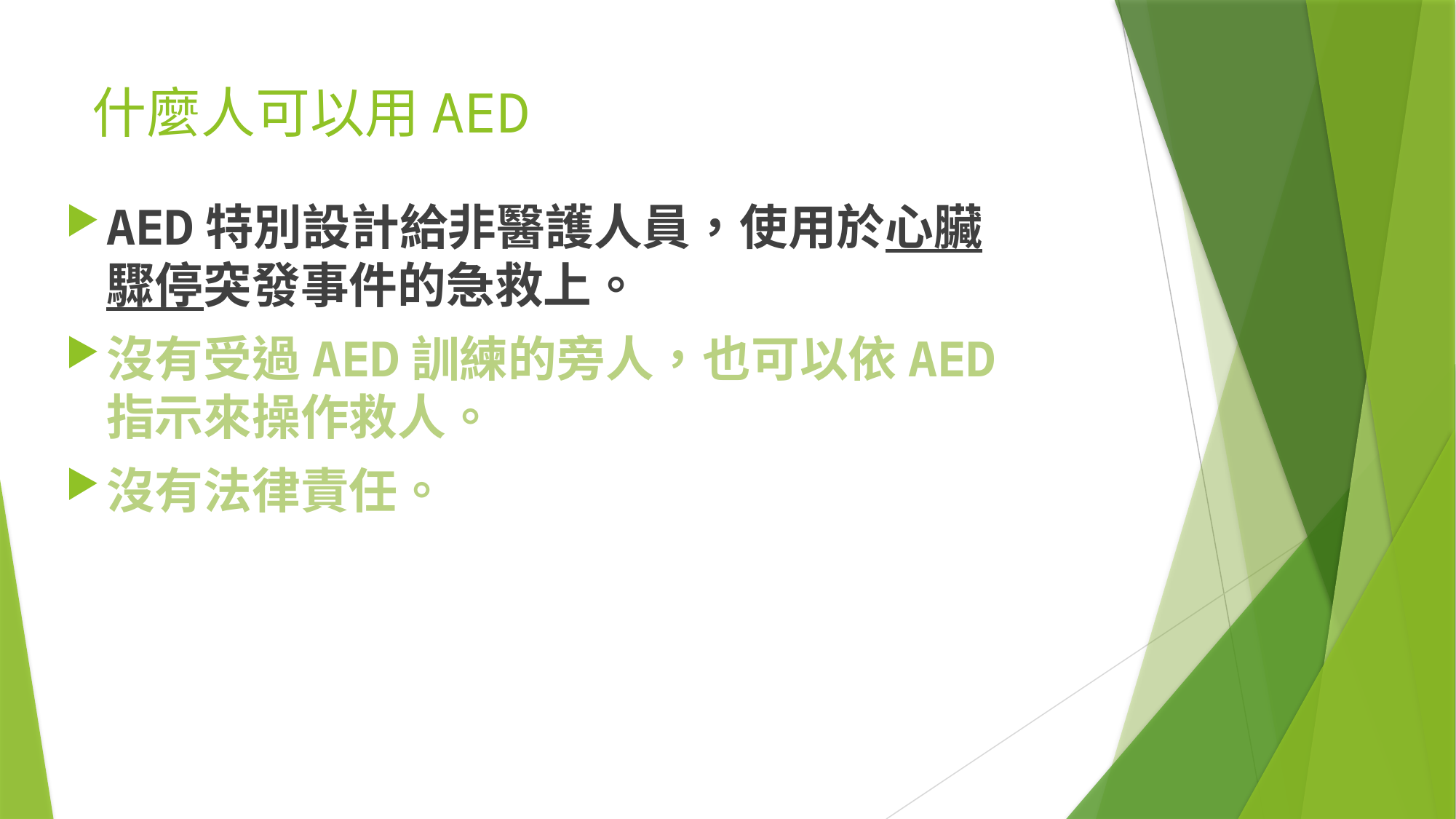

# 什麼人可以用AED
AED特別設計給非醫護人員，使用於心臟驟停突發事件的急救上。
沒有受過AED訓練的旁人，也可以依AED指示來操作救人。
沒有法律責任。